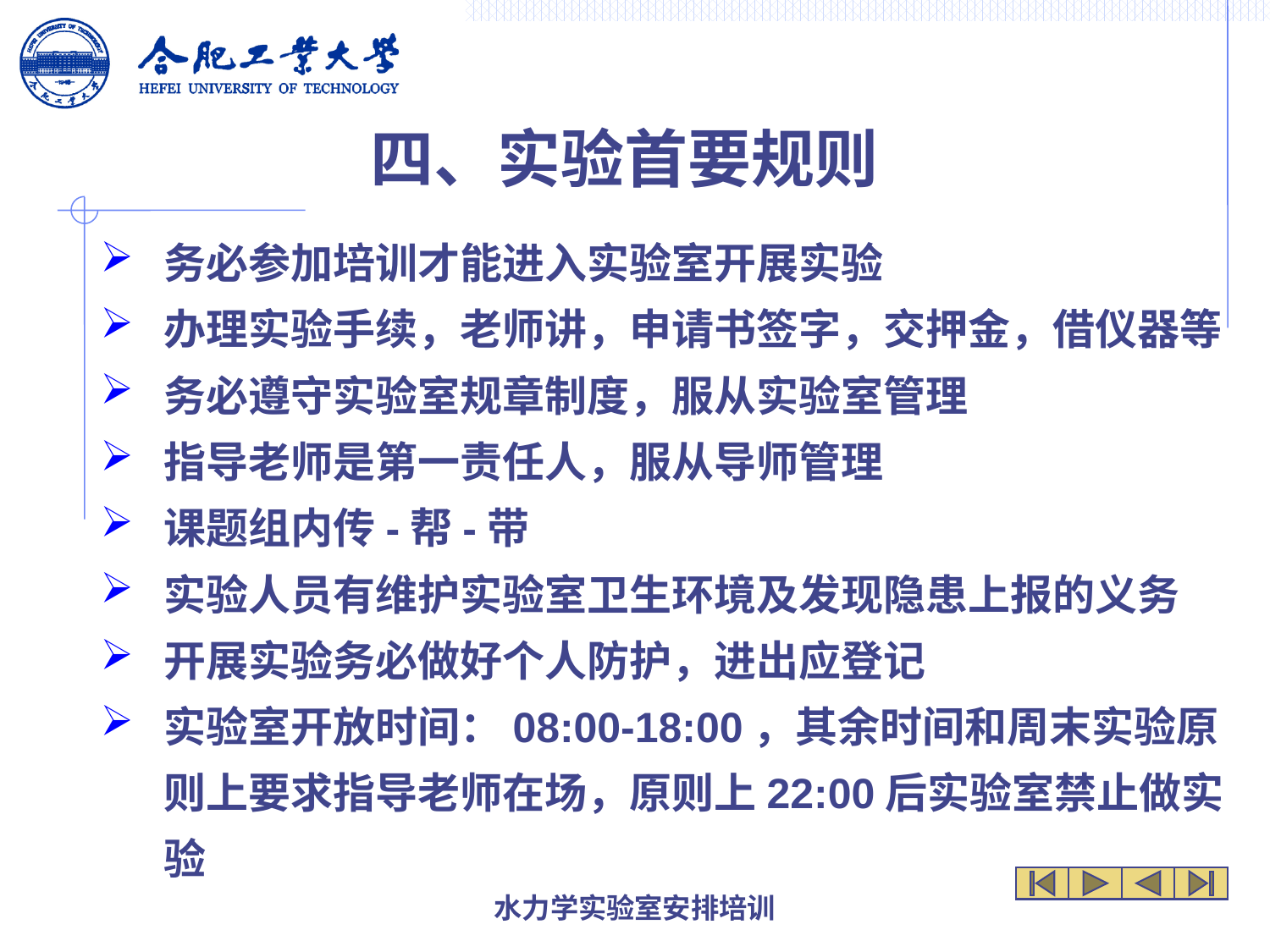

# 四、实验首要规则
务必参加培训才能进入实验室开展实验
办理实验手续，老师讲，申请书签字，交押金，借仪器等
务必遵守实验室规章制度，服从实验室管理
指导老师是第一责任人，服从导师管理
课题组内传-帮-带
实验人员有维护实验室卫生环境及发现隐患上报的义务
开展实验务必做好个人防护，进出应登记
实验室开放时间：08:00-18:00，其余时间和周末实验原则上要求指导老师在场，原则上22:00后实验室禁止做实验
水力学实验室安排培训